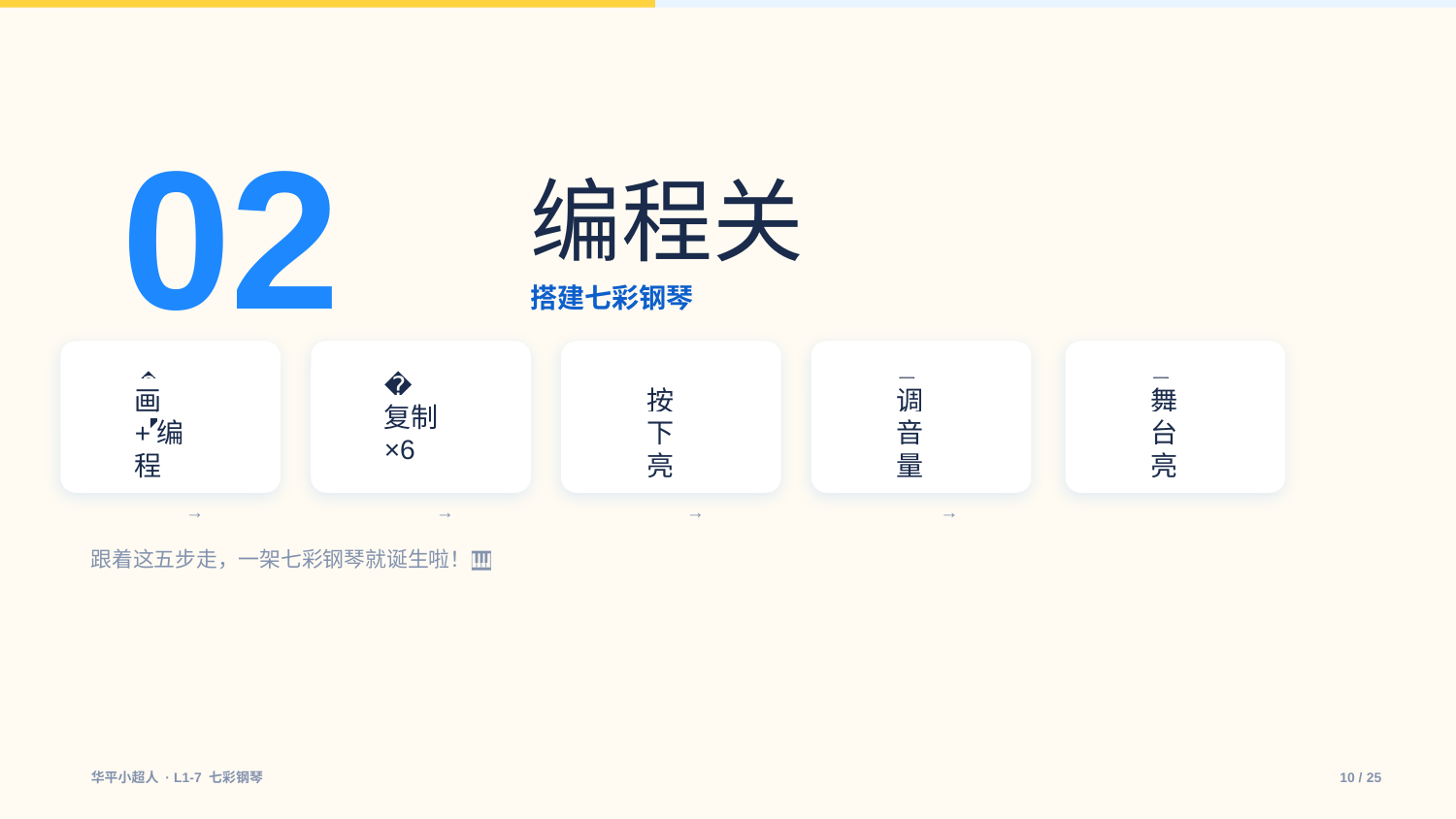

02
编程关
搭建七彩钢琴

🎨
📋
✨
🔊
🌈
画+编程
复制×6
按下亮
调音量
舞台亮
→
→
→
→
跟着这五步走，一架七彩钢琴就诞生啦！🎹
华平小超人 · L1-7 七彩钢琴
10 / 25